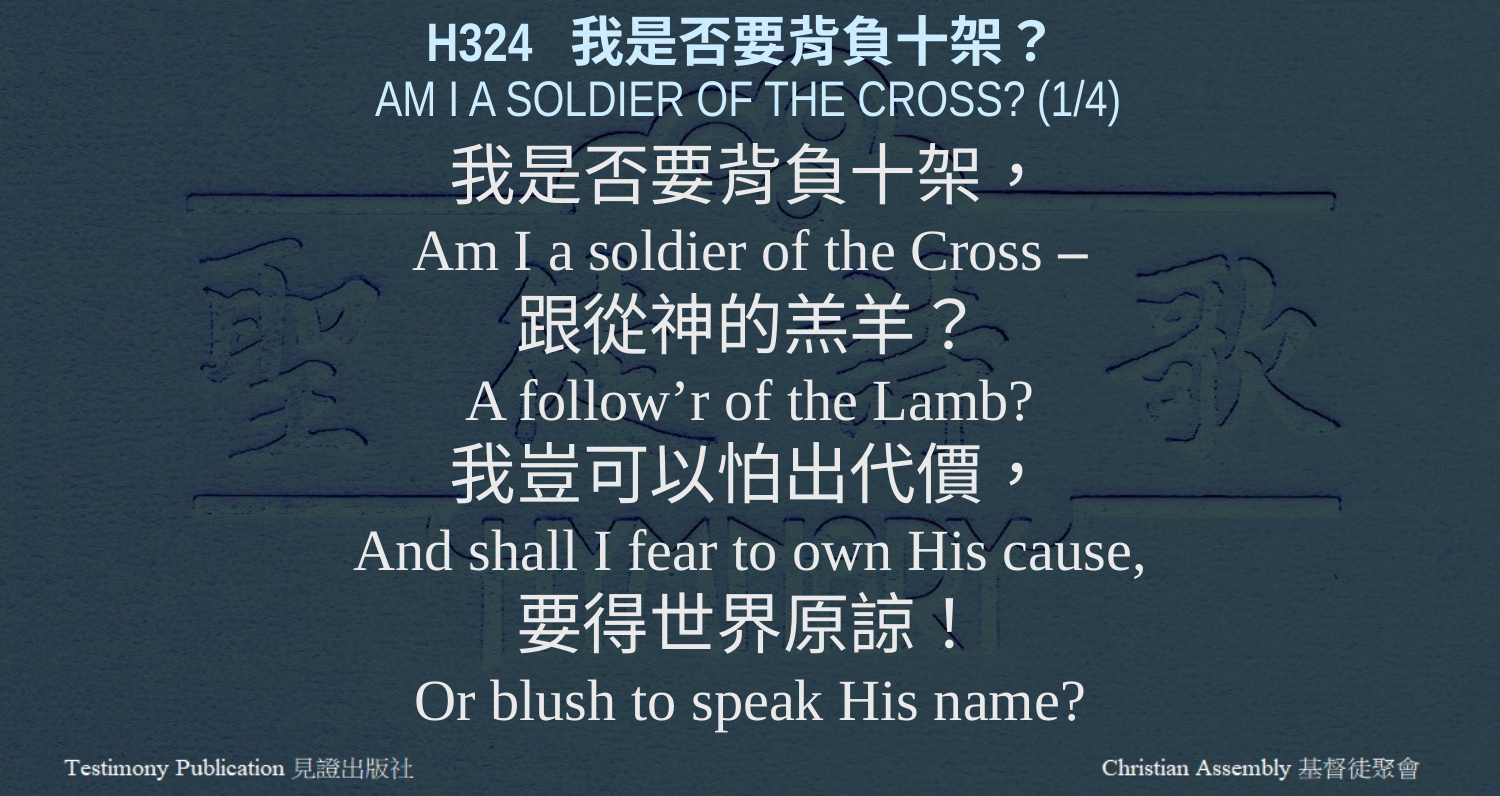

H324  我是否要背負十架？
AM I A SOLDIER OF THE CROSS? (1/4)
我是否要背負十架，
Am I a soldier of the Cross –
跟從神的羔羊？
A follow’r of the Lamb?
我豈可以怕出代價，
And shall I fear to own His cause,
要得世界原諒！
Or blush to speak His name?